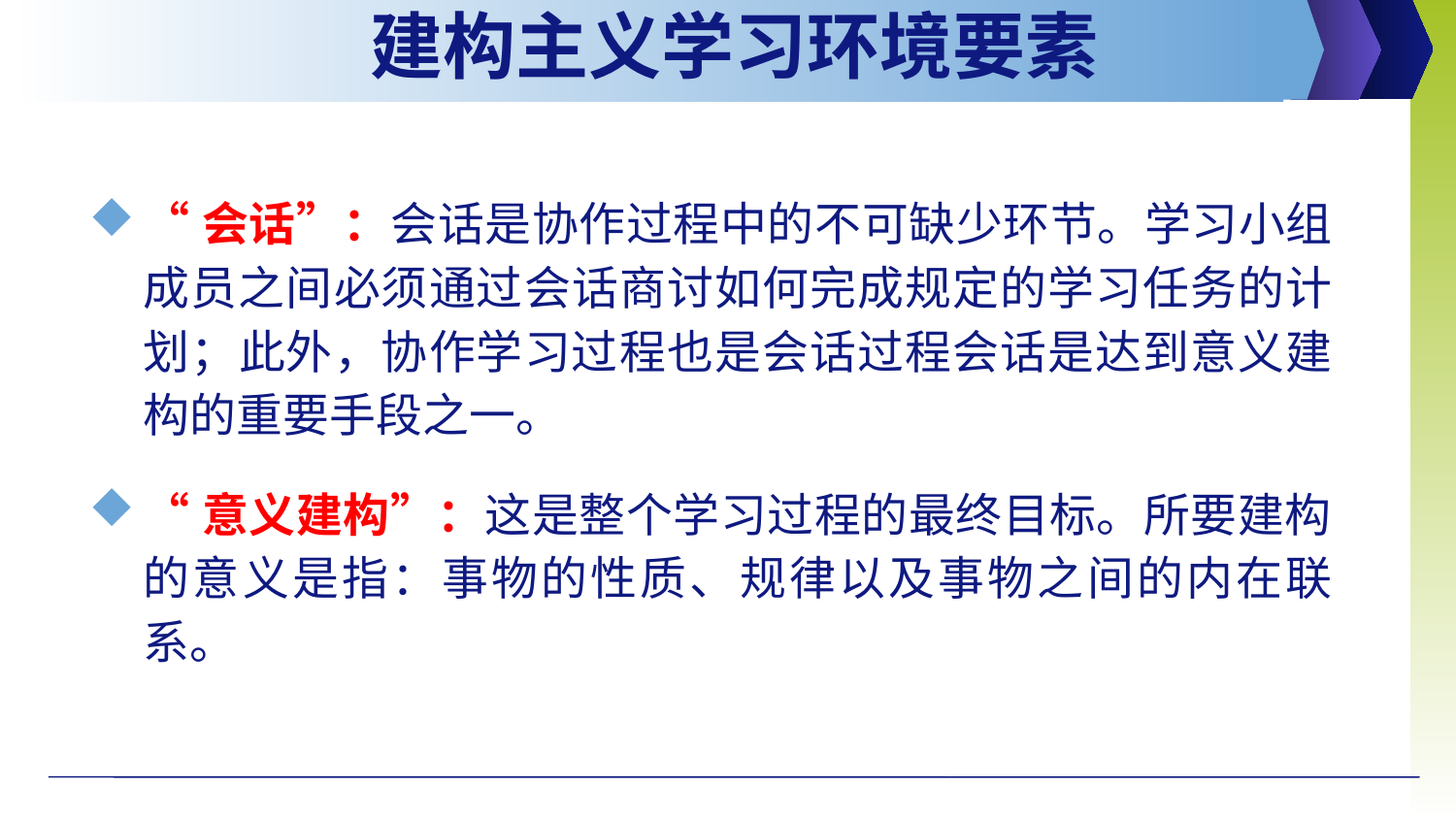

建构主义学习环境要素
“会话”：会话是协作过程中的不可缺少环节。学习小组成员之间必须通过会话商讨如何完成规定的学习任务的计划；此外，协作学习过程也是会话过程会话是达到意义建构的重要手段之一。
“意义建构”：这是整个学习过程的最终目标。所要建构的意义是指：事物的性质、规律以及事物之间的内在联系。